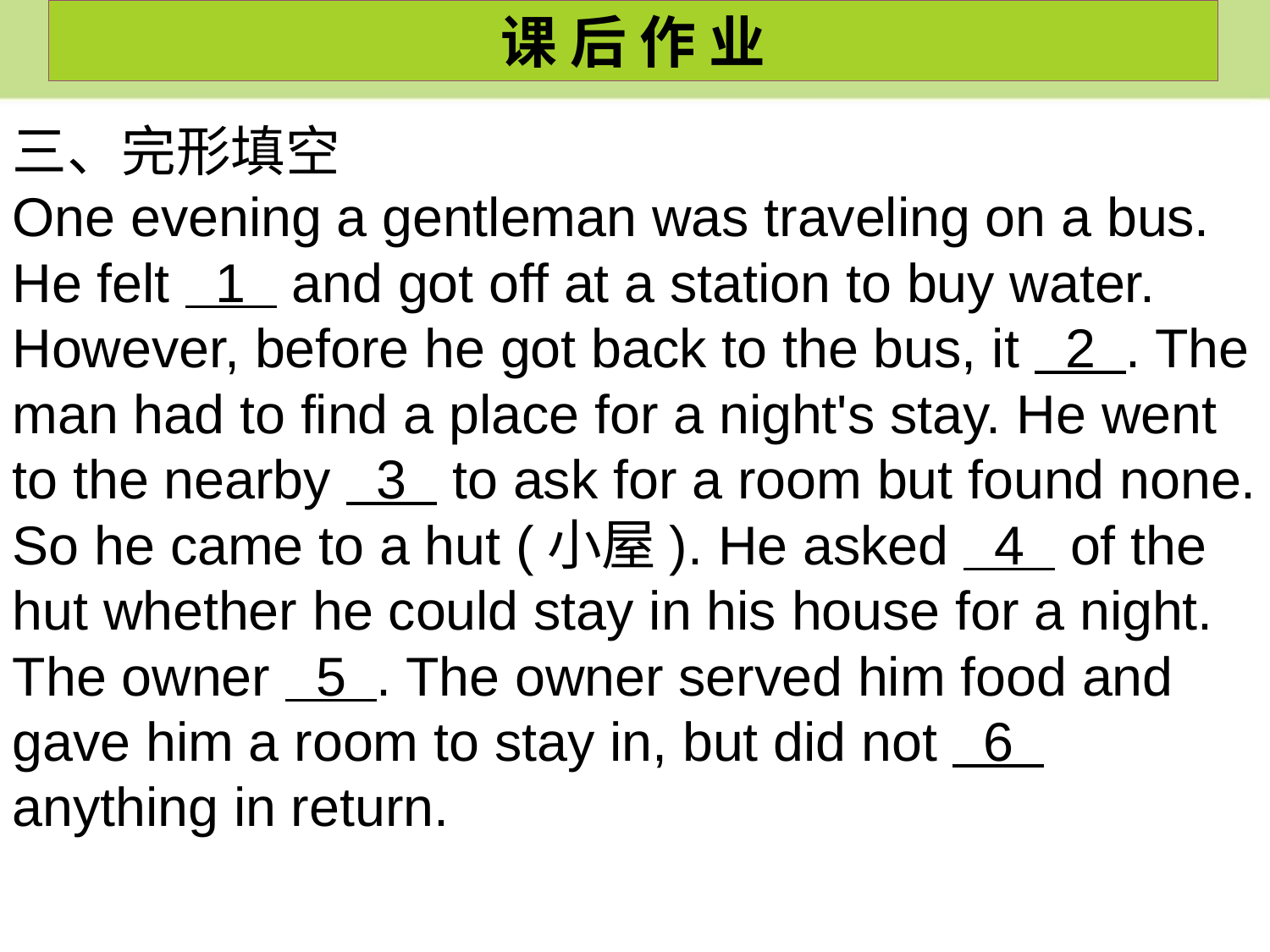

课 后 作 业
三、完形填空
One evening a gentleman was traveling on a bus. He felt   1   and got off at a station to buy water. However, before he got back to the bus, it   2  . The man had to find a place for a night's stay. He went to the nearby   3   to ask for a room but found none. So he came to a hut (小屋). He asked   4   of the hut whether he could stay in his house for a night. The owner   5  . The owner served him food and gave him a room to stay in, but did not   6   anything in return.